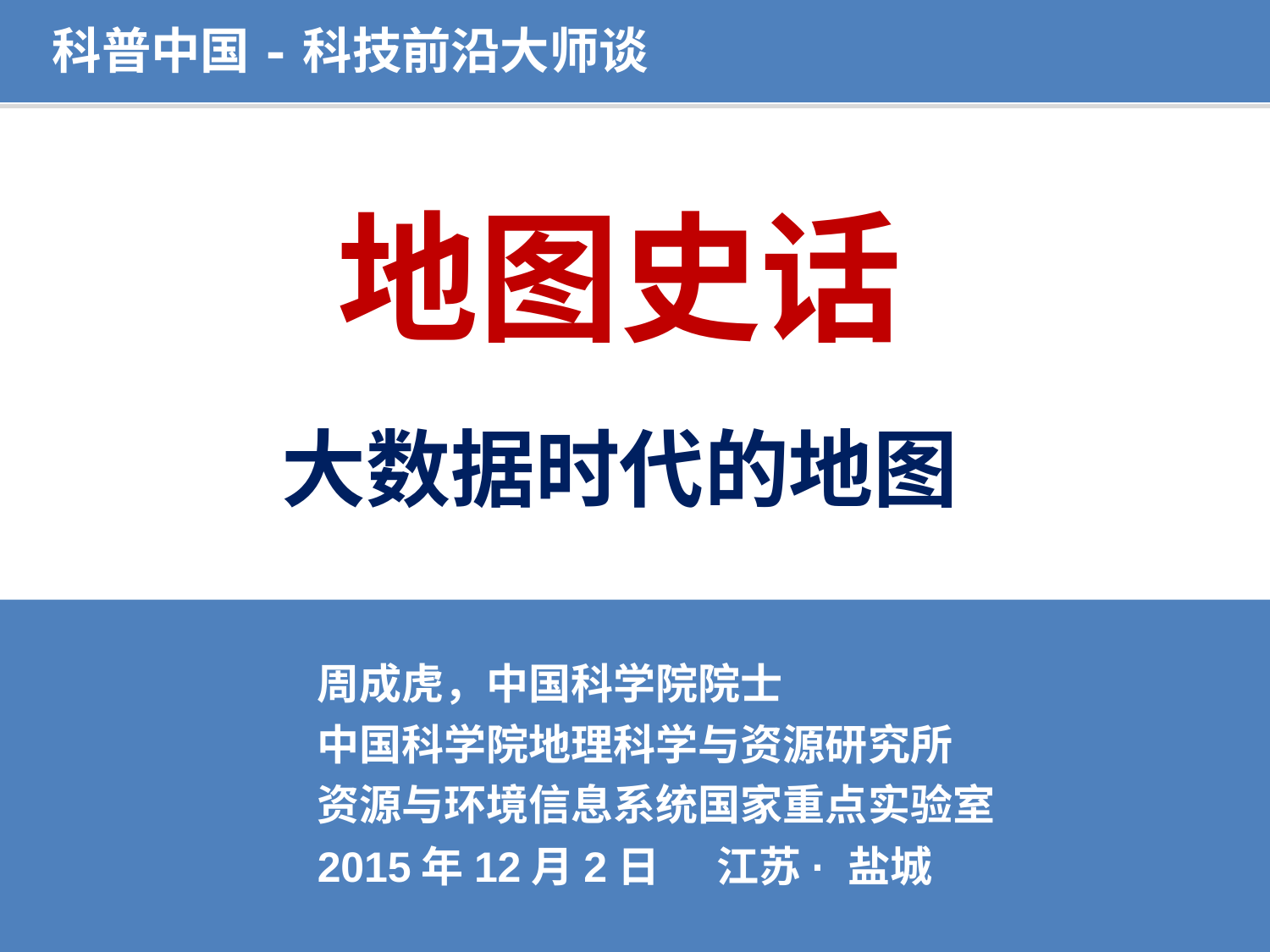

科普中国-科技前沿大师谈
地图史话
大数据时代的地图

周成虎，中国科学院院士
中国科学院地理科学与资源研究所
资源与环境信息系统国家重点实验室
2015年12月2日      江苏· 盐城